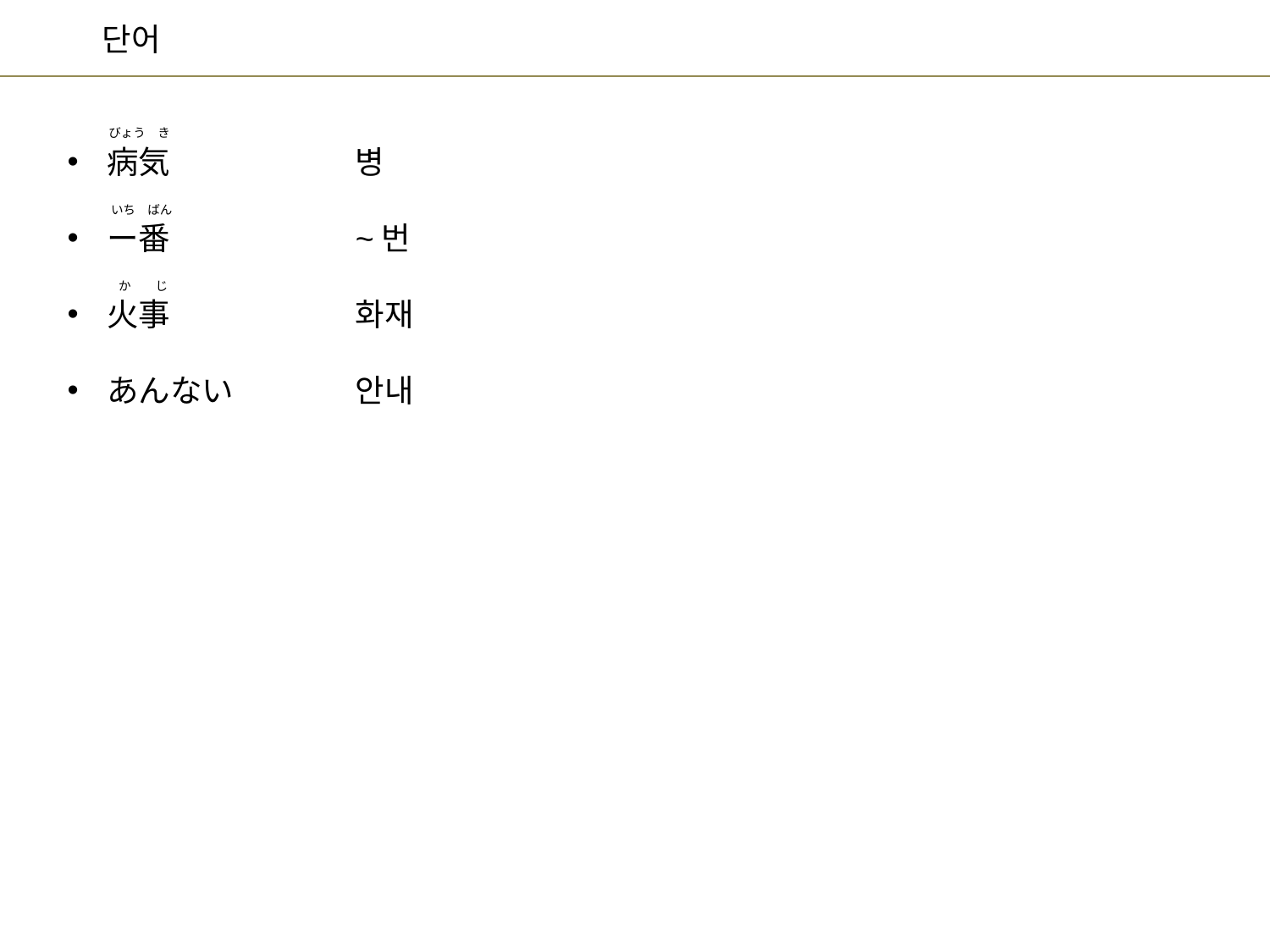

びょう　き
병

~번

화재

안내
病気

ー番

火事

あんない
いち　ばん
か　　じ